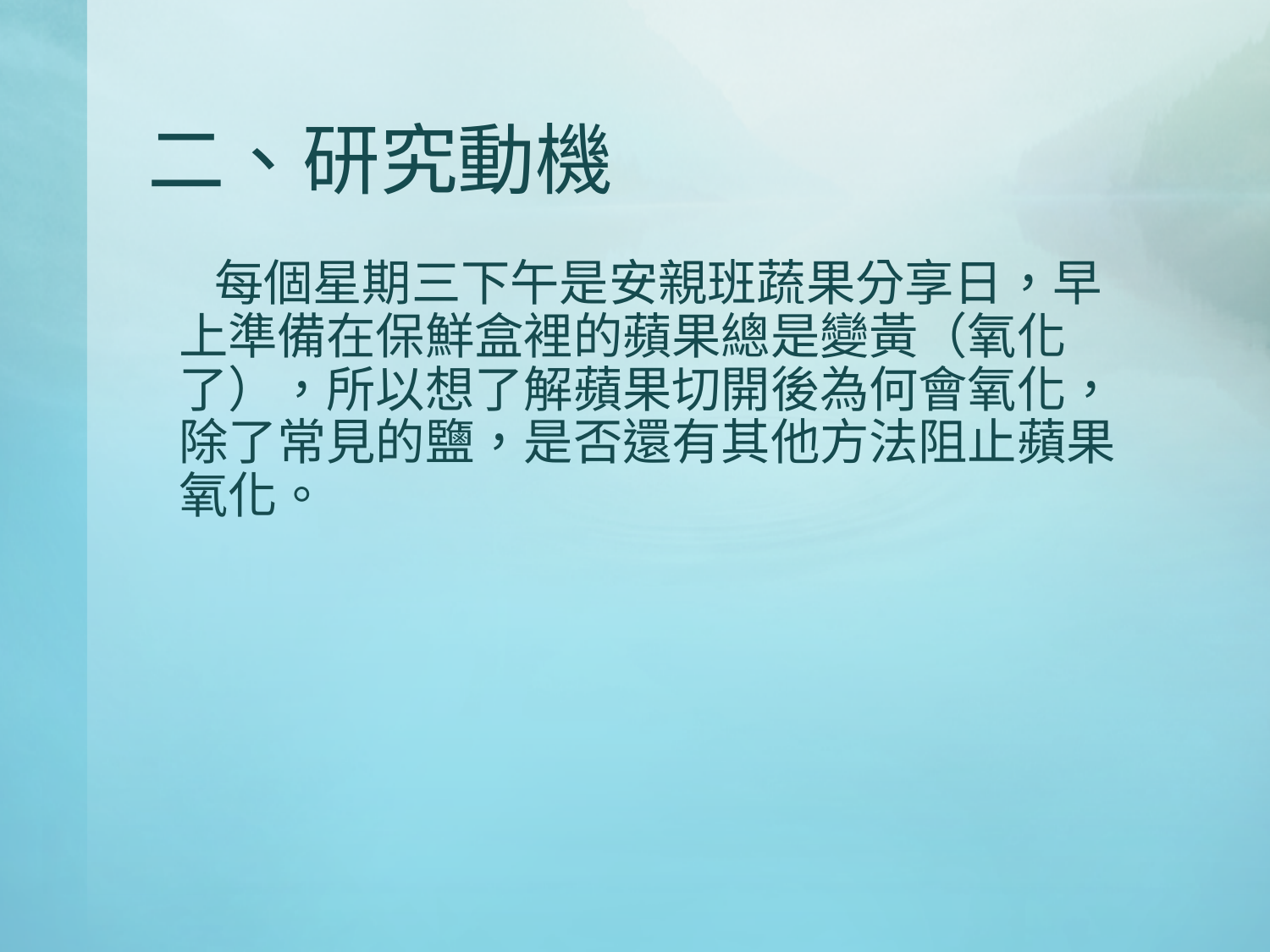

# 二、研究動機
     每個星期三下午是安親班蔬果分享日，早上準備在保鮮盒裡的蘋果總是變黃（氧化了），所以想了解蘋果切開後為何會氧化，除了常見的鹽，是否還有其他方法阻止蘋果氧化。